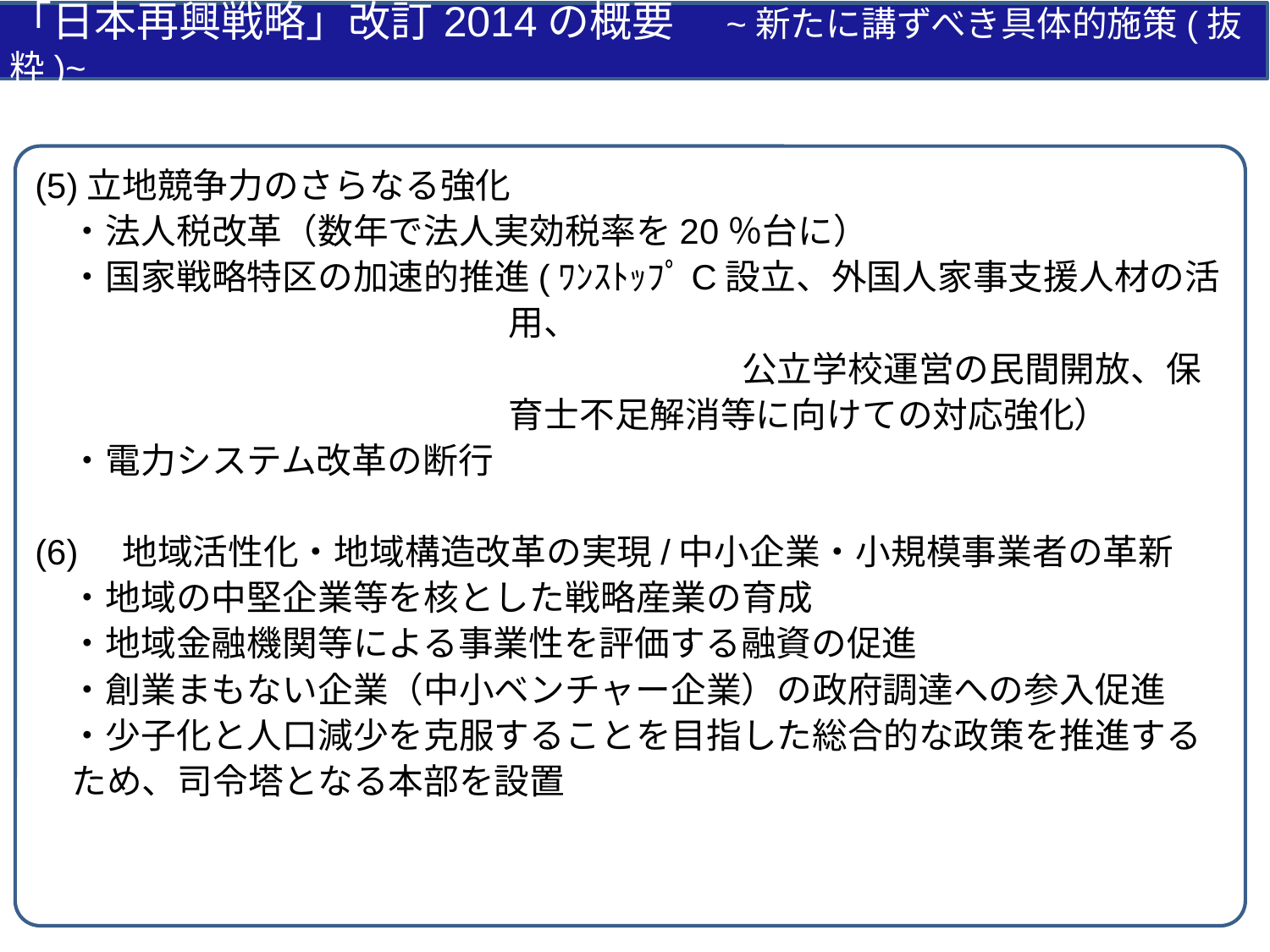

「日本再興戦略」改訂2014の概要　 ~新たに講ずべき具体的施策(抜粋)~
(5)立地競争力のさらなる強化
　・法人税改革（数年で法人実効税率を20％台に）
　・国家戦略特区の加速的推進(ﾜﾝｽﾄｯﾌﾟC設立、外国人家事支援人材の活用、
　　　　　　　　　　　　　　　　　　　　公立学校運営の民間開放、保育士不足解消等に向けての対応強化）
　・電力システム改革の断行

(6)　地域活性化・地域構造改革の実現/中小企業・小規模事業者の革新
　・地域の中堅企業等を核とした戦略産業の育成
　・地域金融機関等による事業性を評価する融資の促進
　・創業まもない企業（中小ベンチャー企業）の政府調達への参入促進
　・少子化と人口減少を克服することを目指した総合的な政策を推進するため、司令塔となる本部を設置